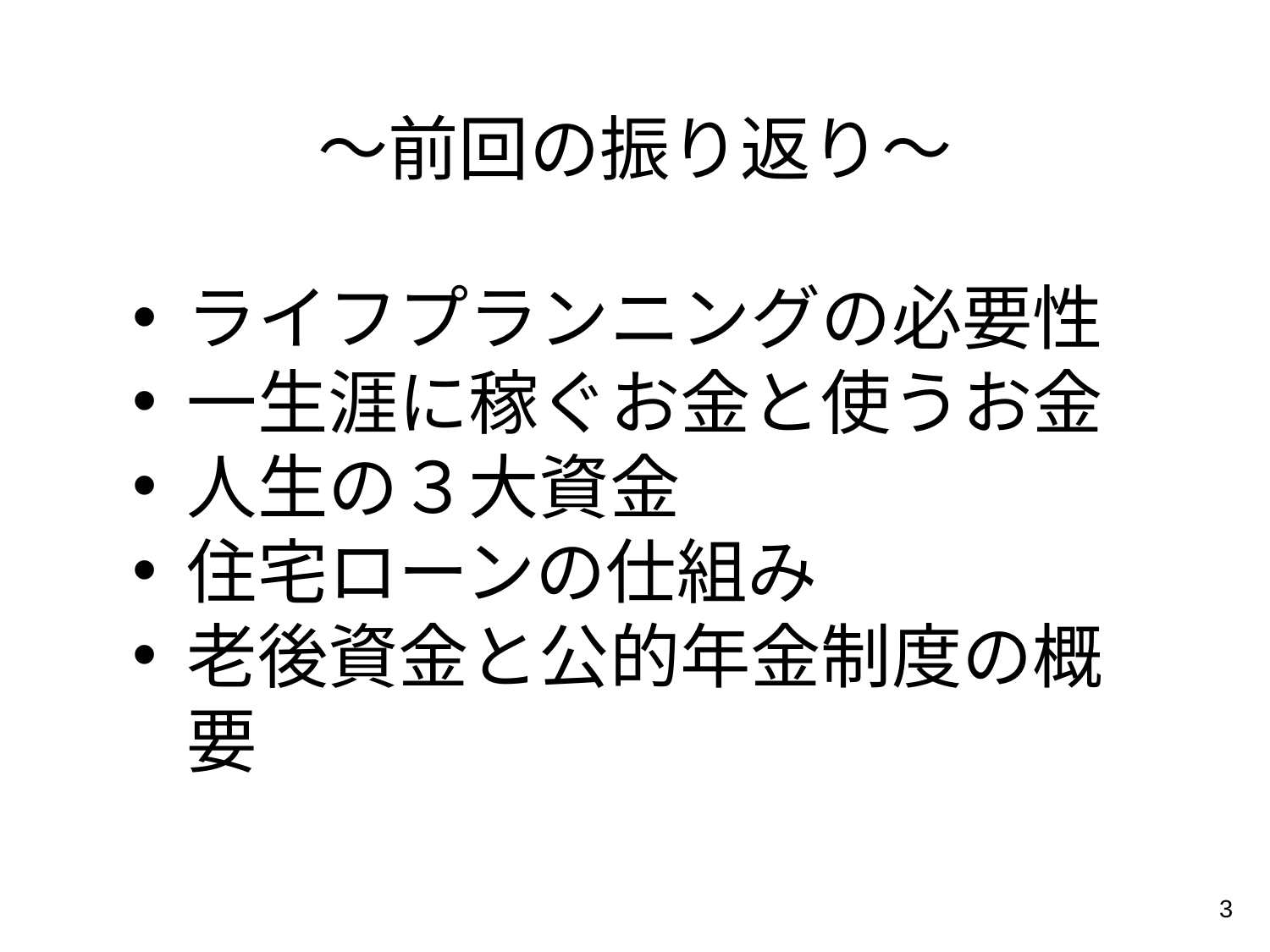

〜前回の振り返り〜

ライフプランニングの必要性
一生涯に稼ぐお金と使うお金
人生の３大資金
住宅ローンの仕組み
老後資金と公的年金制度の概要

3